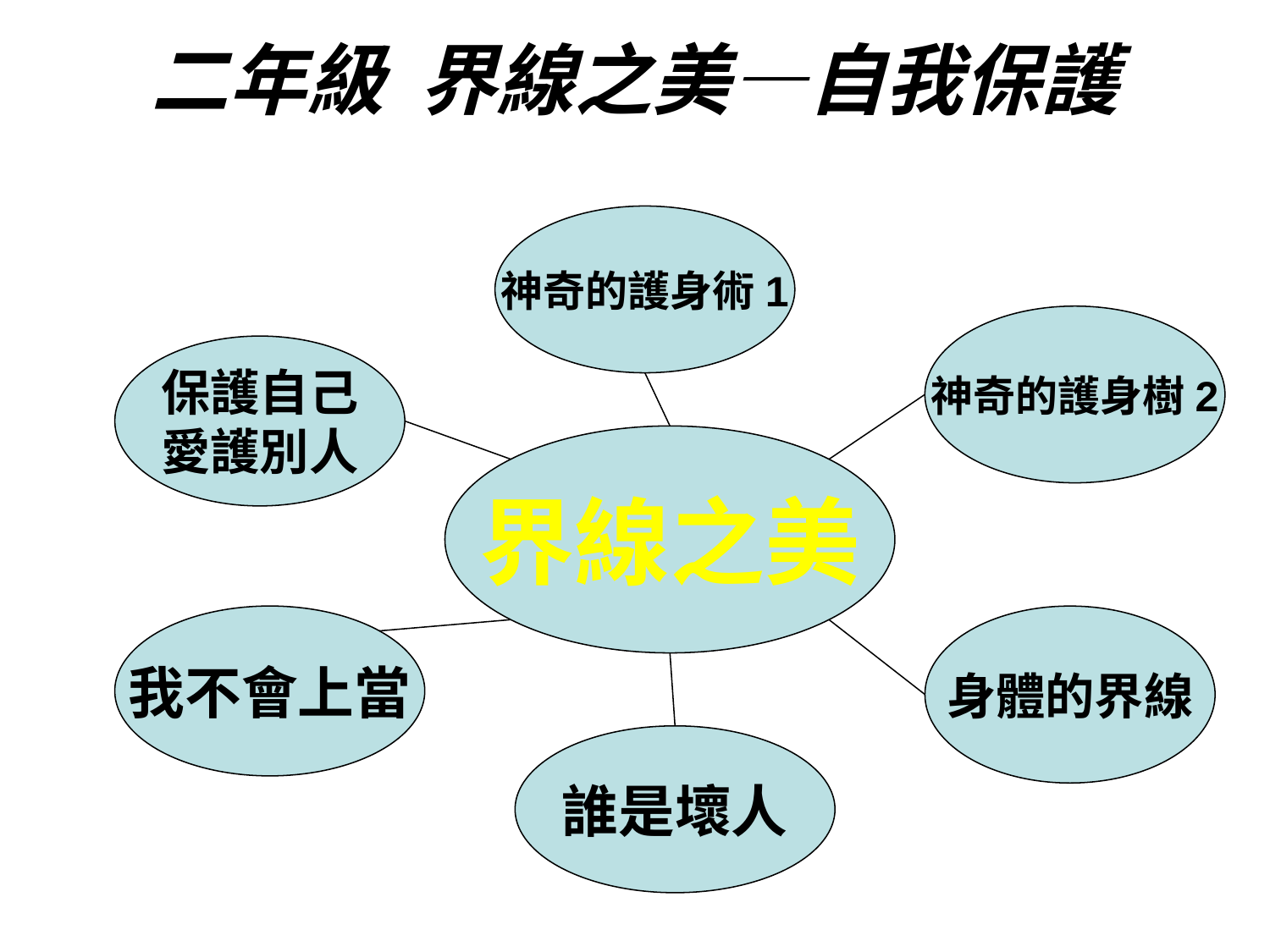

# 二年級  界線之美—自我保護

神奇的護身術1
神奇的護身樹2
保護自己
愛護別人
界線之美
我不會上當
身體的界線
誰是壞人